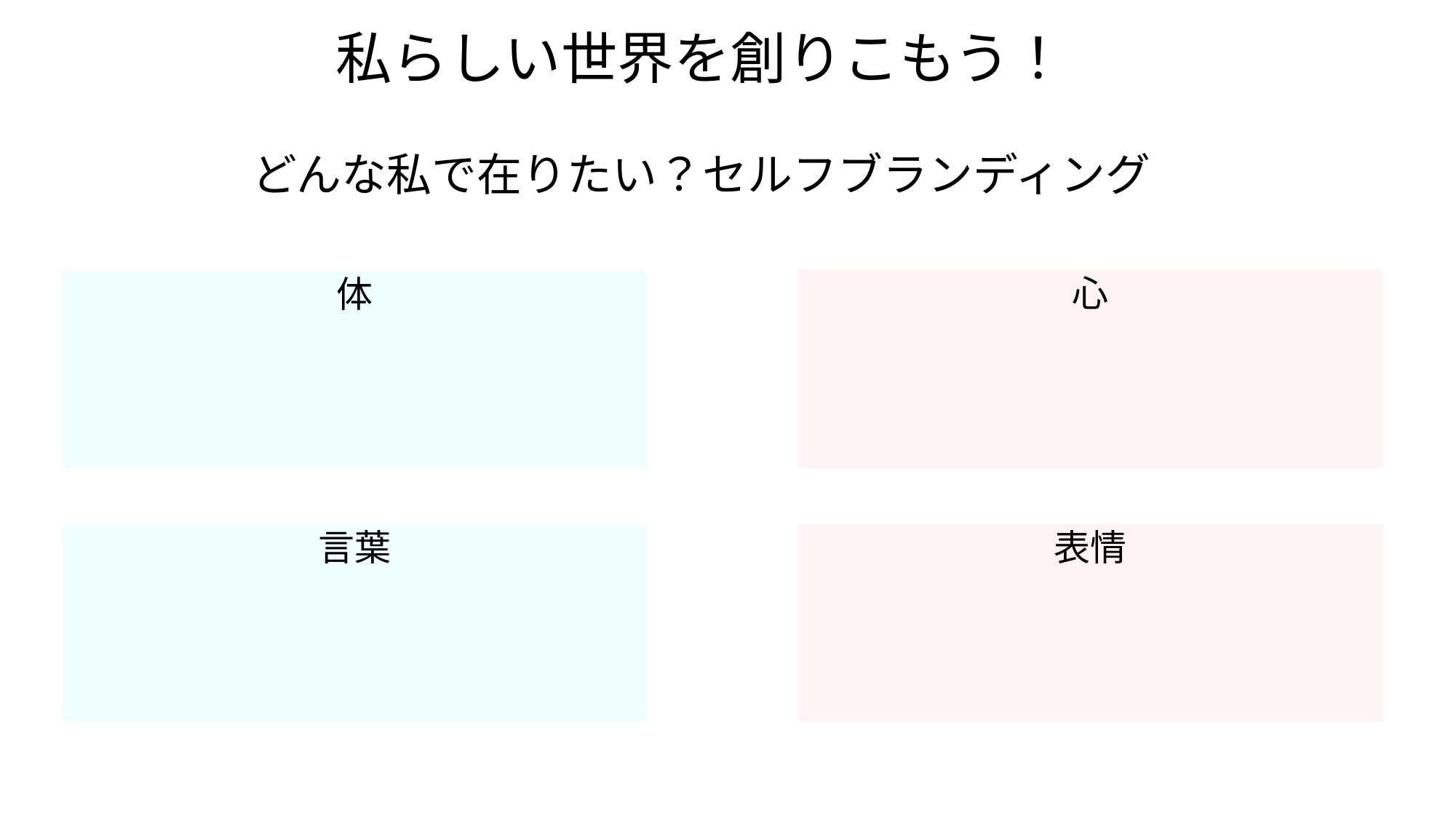

# 私らしい世界を創りこもう！ どんな私で在りたい？セルフブランディング
体
心
言葉
表情